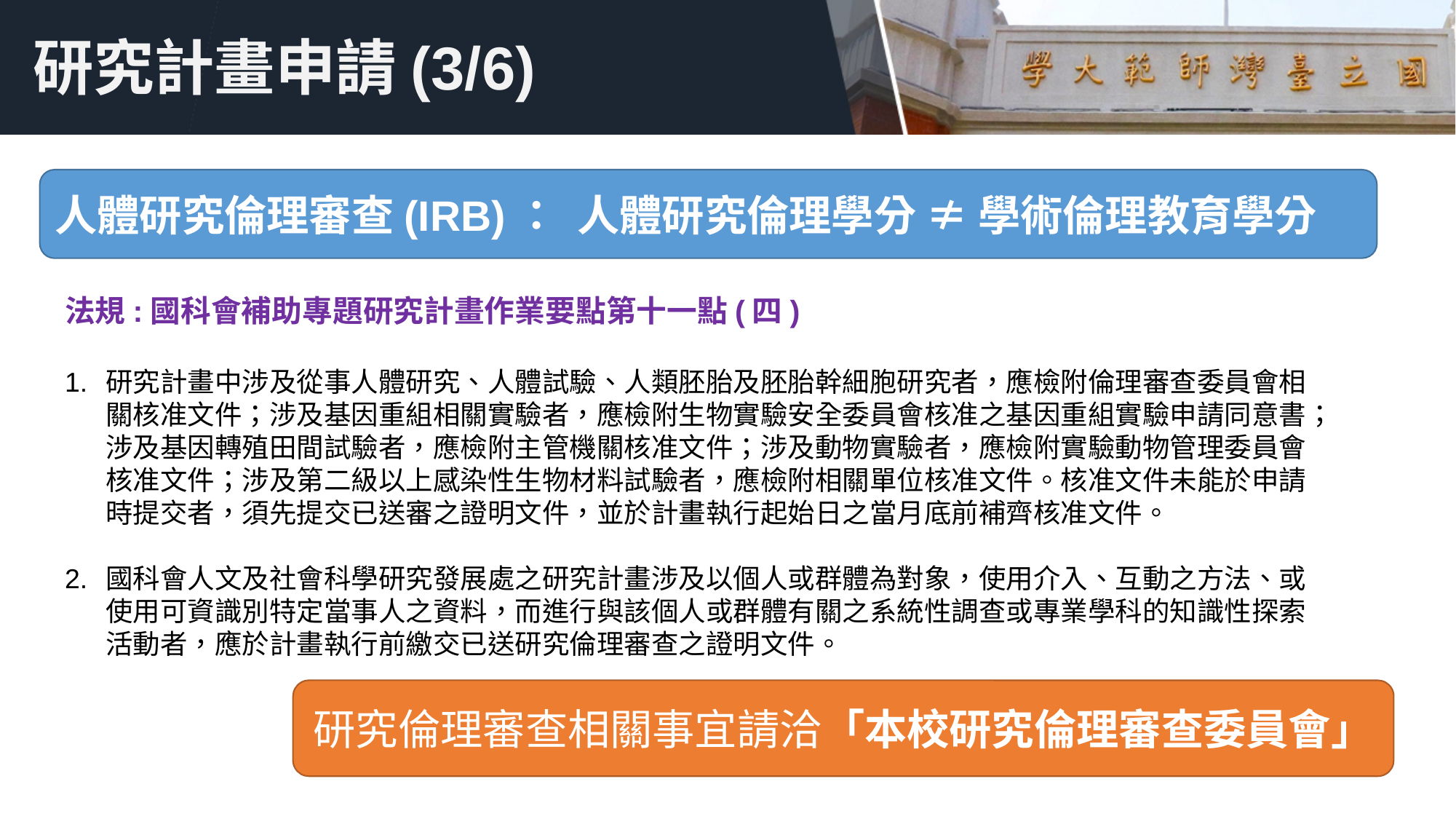

# 研究計畫申請(3/6)
人體研究倫理審查(IRB)：  人體研究倫理學分 ≠ 學術倫理教育學分
法規:國科會補助專題研究計畫作業要點第十一點(四)

研究計畫中涉及從事人體研究、人體試驗、人類胚胎及胚胎幹細胞研究者，應檢附倫理審查委員會相關核准文件；涉及基因重組相關實驗者，應檢附生物實驗安全委員會核准之基因重組實驗申請同意書；涉及基因轉殖田間試驗者，應檢附主管機關核准文件；涉及動物實驗者，應檢附實驗動物管理委員會核准文件；涉及第二級以上感染性生物材料試驗者，應檢附相關單位核准文件。核准文件未能於申請時提交者，須先提交已送審之證明文件，並於計畫執行起始日之當月底前補齊核准文件。

國科會人文及社會科學研究發展處之研究計畫涉及以個人或群體為對象，使用介入、互動之方法、或使用可資識別特定當事人之資料，而進行與該個人或群體有關之系統性調查或專業學科的知識性探索活動者，應於計畫執行前繳交已送研究倫理審查之證明文件。
研究倫理審查相關事宜請洽「本校研究倫理審查委員會」